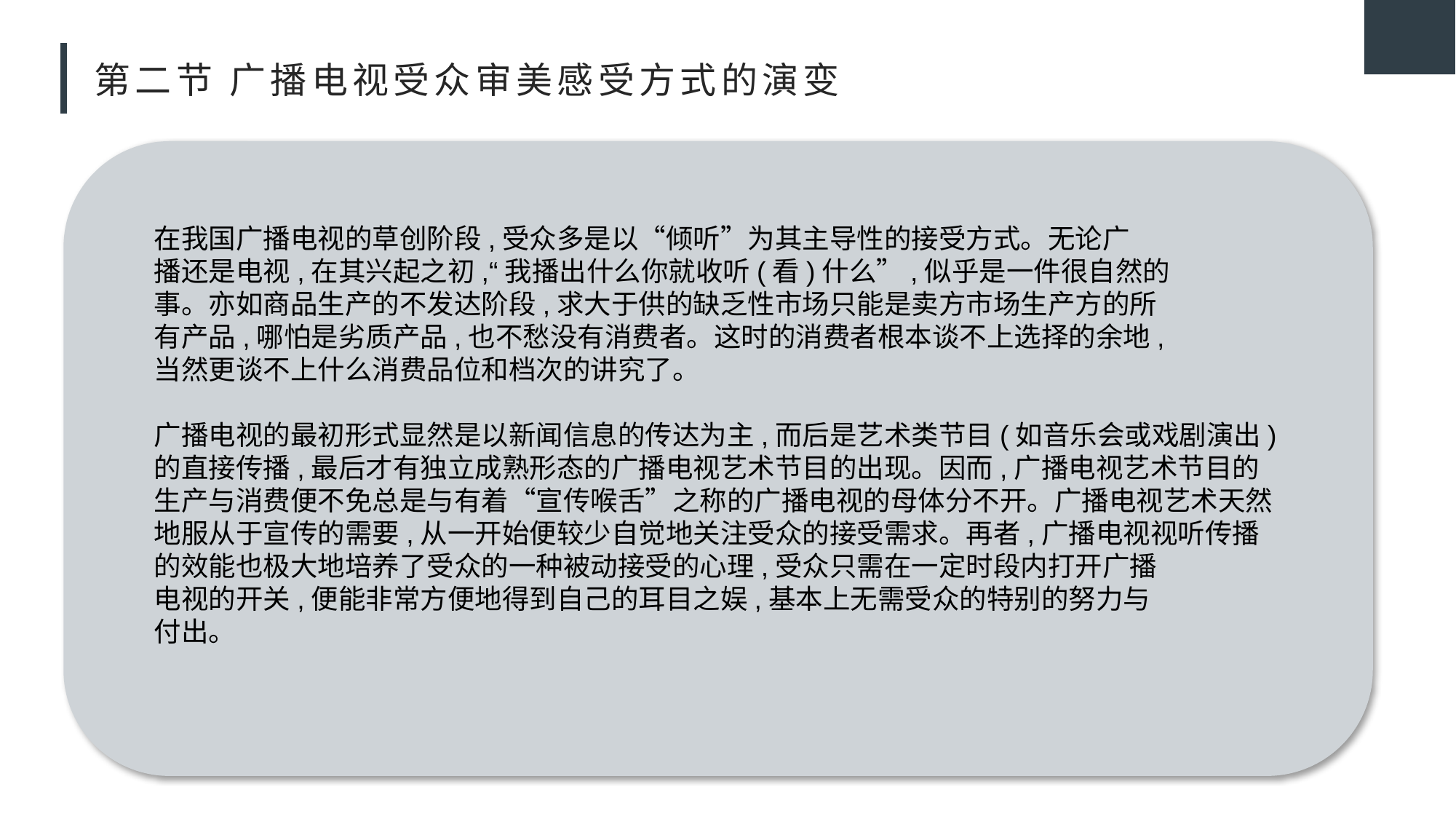

# 第二节 广播电视受众审美感受方式的演变

在我国广播电视的草创阶段,受众多是以“倾听”为其主导性的接受方式。无论广
播还是电视,在其兴起之初,“我播出什么你就收听(看)什么”,似乎是一件很自然的
事。亦如商品生产的不发达阶段,求大于供的缺乏性市场只能是卖方市场生产方的所
有产品,哪怕是劣质产品,也不愁没有消费者。这时的消费者根本谈不上选择的余地,
当然更谈不上什么消费品位和档次的讲究了。

广播电视的最初形式显然是以新闻信息的传达为主,而后是艺术类节目(如音乐会或戏剧演出)的直接传播,最后才有独立成熟形态的广播电视艺术节目的出现。因而,广播电视艺术节目的生产与消费便不免总是与有着“宣传喉舌”之称的广播电视的母体分不开。广播电视艺术天然地服从于宣传的需要,从一开始便较少自觉地关注受众的接受需求。再者,广播电视视听传播
的效能也极大地培养了受众的一种被动接受的心理,受众只需在一定时段内打开广播
电视的开关,便能非常方便地得到自己的耳目之娱,基本上无需受众的特别的努力与
付出。